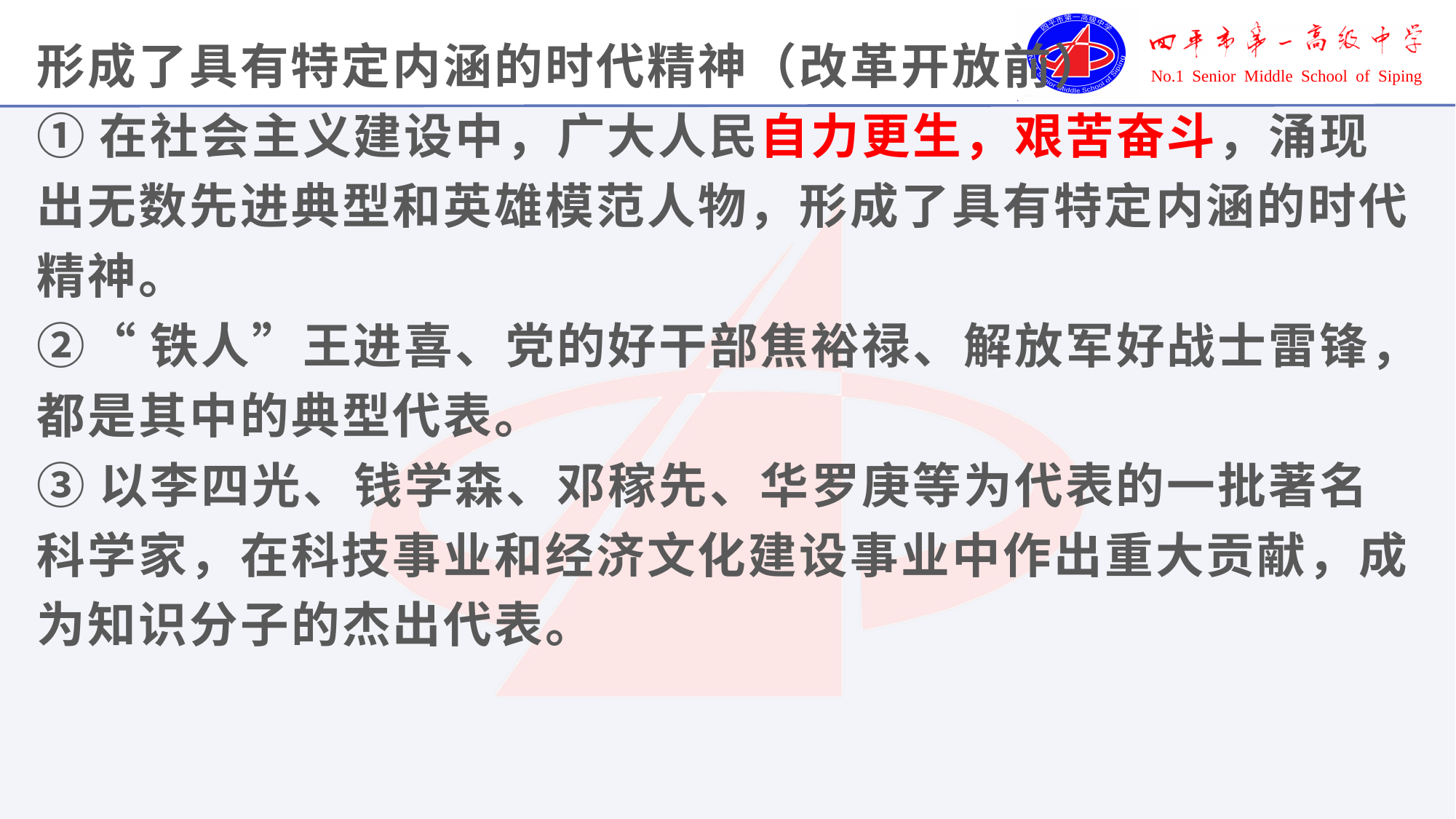

# 形成了具有特定内涵的时代精神（改革开放前）
①在社会主义建设中，广大人民自力更生，艰苦奋斗，涌现出无数先进典型和英雄模范人物，形成了具有特定内涵的时代精神。
②“铁人”王进喜、党的好干部焦裕禄、解放军好战士雷锋，都是其中的典型代表。
③以李四光、钱学森、邓稼先、华罗庚等为代表的一批著名科学家，在科技事业和经济文化建设事业中作出重大贡献，成为知识分子的杰出代表。